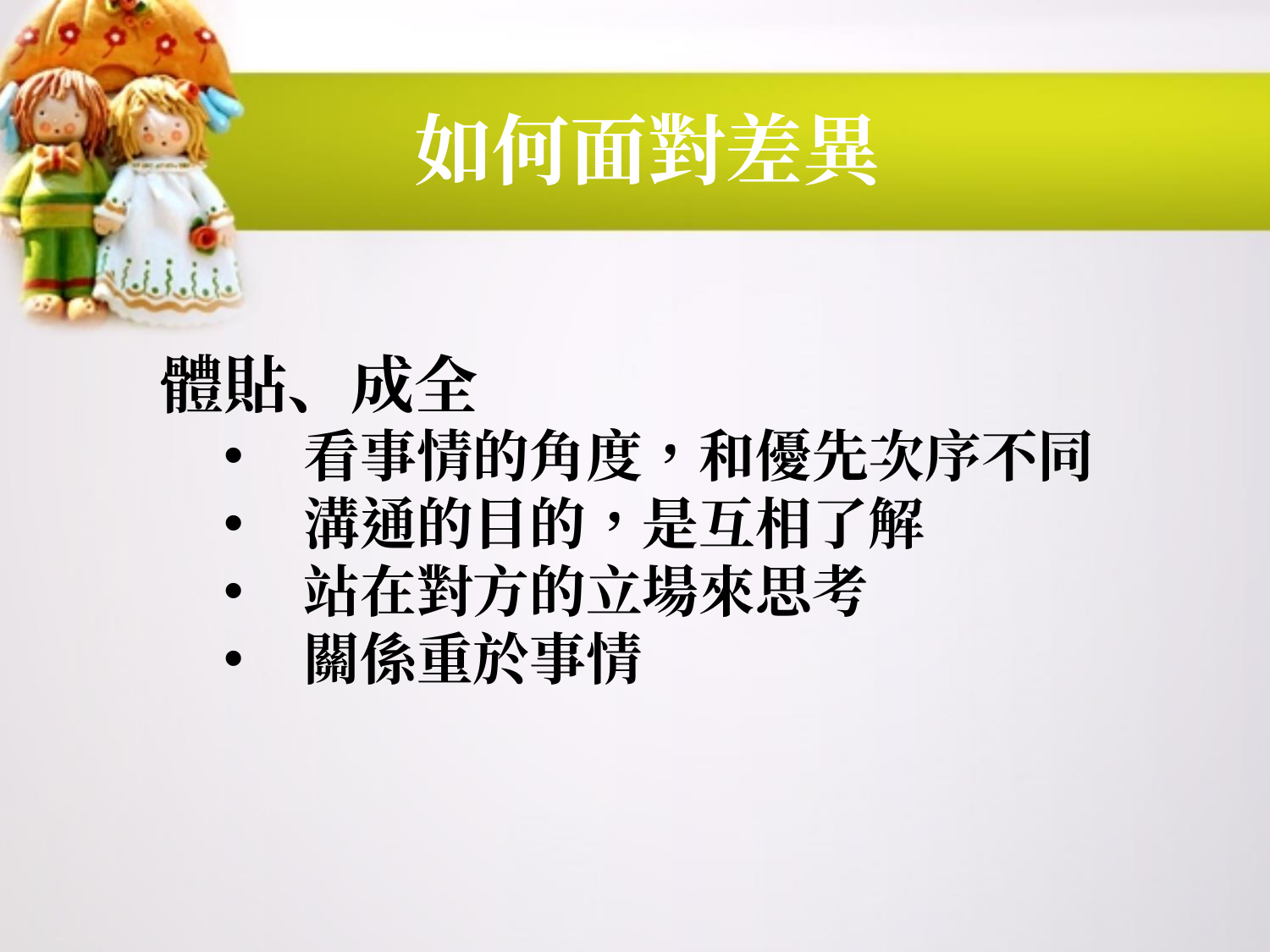

# 如何面對差異
體貼、成全
看事情的角度，和優先次序不同
溝通的目的，是互相了解
站在對方的立場來思考
關係重於事情